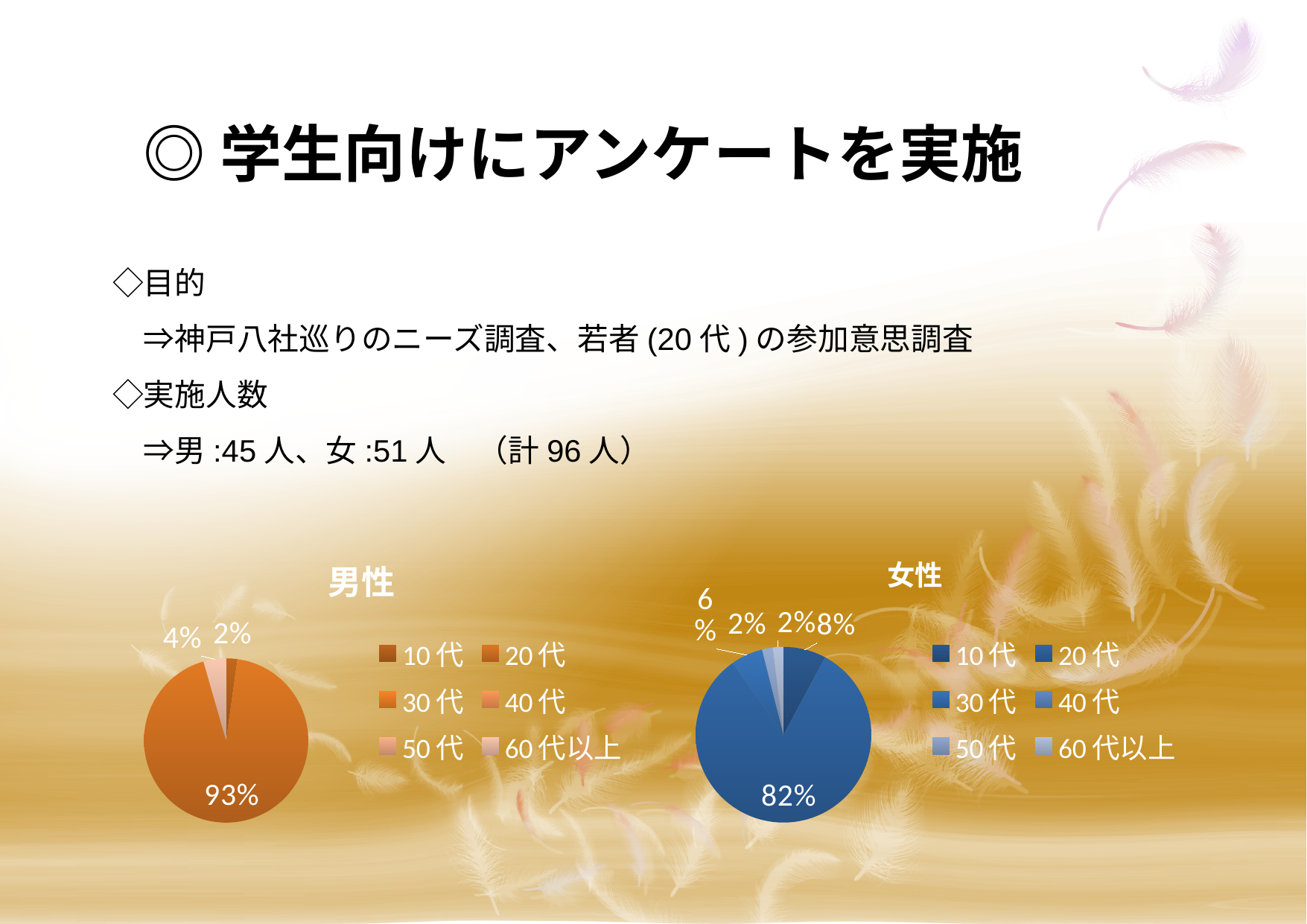

# ◎学生向けにアンケートを実施

　◇目的
　　⇒神戸八社巡りのニーズ調査、若者(20代)の参加意思調査
　◇実施人数
　　⇒男:45人、女:51人　（計96人）

### Chart:

| Category | 男性 |
|---|---|
| 10代 | 1.0 |
| 20代 | 42.0 |
| 30代 | 0.0 |
| 40代 | 0.0 |
| 50代 | 0.0 |
| 60代以上 | 2.0 |

### Chart:

| Category | 女性 |
|---|---|
| 10代 | 4.0 |
| 20代 | 42.0 |
| 30代 | 3.0 |
| 40代 | 0.0 |
| 50代 | 1.0 |
| 60代以上 | 1.0 |